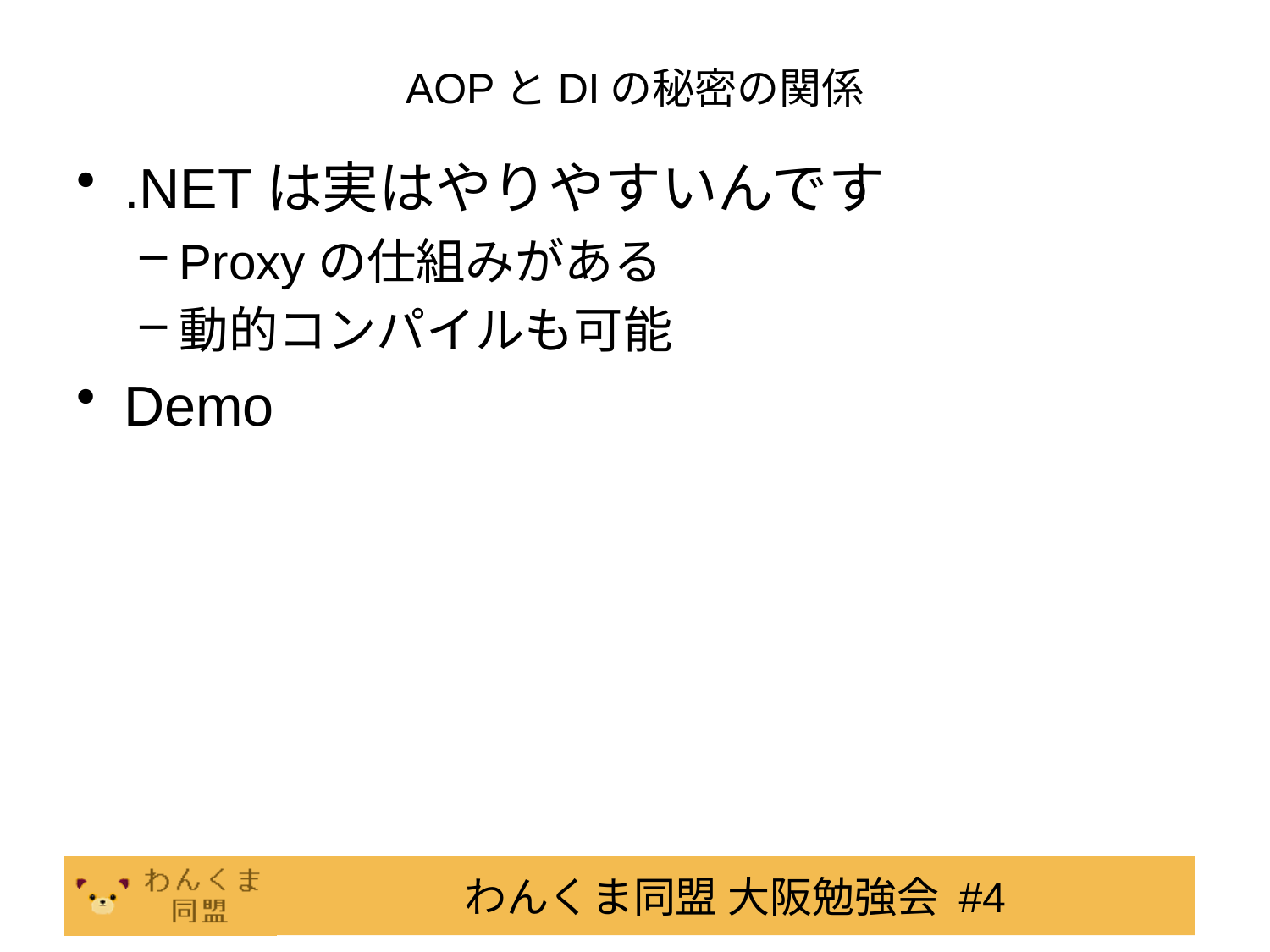

# AOPとDIの秘密の関係
.NETは実はやりやすいんです
Proxyの仕組みがある
動的コンパイルも可能
Demo